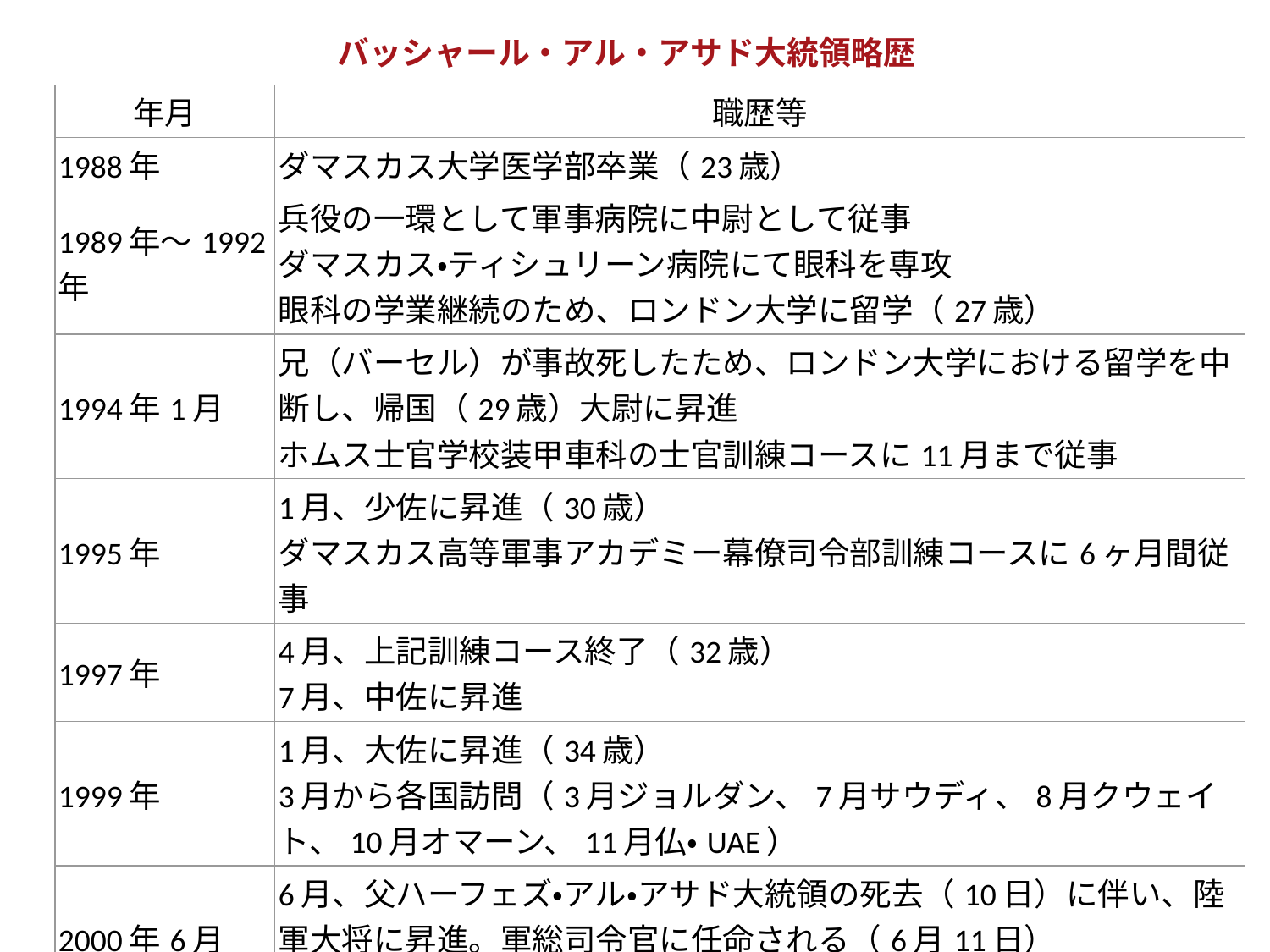

# バッシャール・アル・アサド大統領略歴
| 年月 | 職歴等 |
| --- | --- |
| 1988年 | ダマスカス大学医学部卒業（23歳） |
| 1989年～1992年 | 兵役の一環として軍事病院に中尉として従事 ダマスカス・ティシュリーン病院にて眼科を専攻 眼科の学業継続のため、ロンドン大学に留学（27歳） |
| 1994年1月 | 兄（バーセル）が事故死したため、ロンドン大学における留学を中断し、帰国（29歳）大尉に昇進 ホムス士官学校装甲車科の士官訓練コースに11月まで従事 |
| 1995年 | 1月、少佐に昇進（30歳） ダマスカス高等軍事アカデミー幕僚司令部訓練コースに6ヶ月間従事 |
| 1997年 | 4月、上記訓練コース終了（32歳） 7月、中佐に昇進 |
| 1999年 | 1月、大佐に昇進（34歳） 3月から各国訪問（3月ジョルダン、7月サウディ、8月クウェイト、10月オマーン、11月仏・UAE） |
| 2000年6月 | 6月、父ハーフェズ・アル・アサド大統領の死去（10日）に伴い、陸軍大将に昇進。軍総司令官に任命される（6月11日） 7月、信任投票（10日）、宣誓式（17日） |
| 2001年1月 | 結婚 |
| 2007年5月 | 国民投票によって再任される |